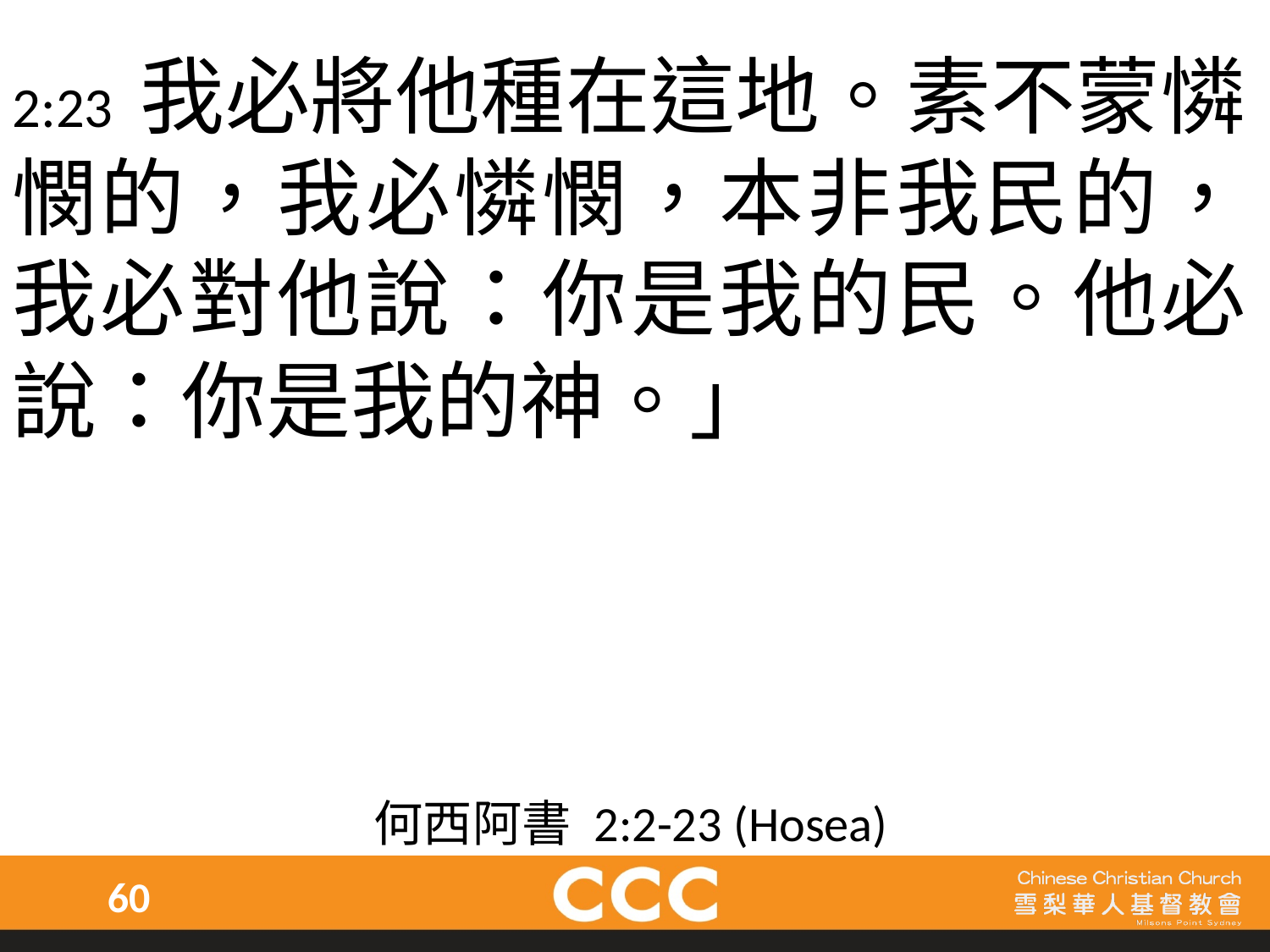

2:23 我必將他種在這地。素不蒙憐憫的，我必憐憫，本非我民的，我必對他說：你是我的民。他必說：你是我的神。」
何西阿書 2:2-23 (Hosea)
60